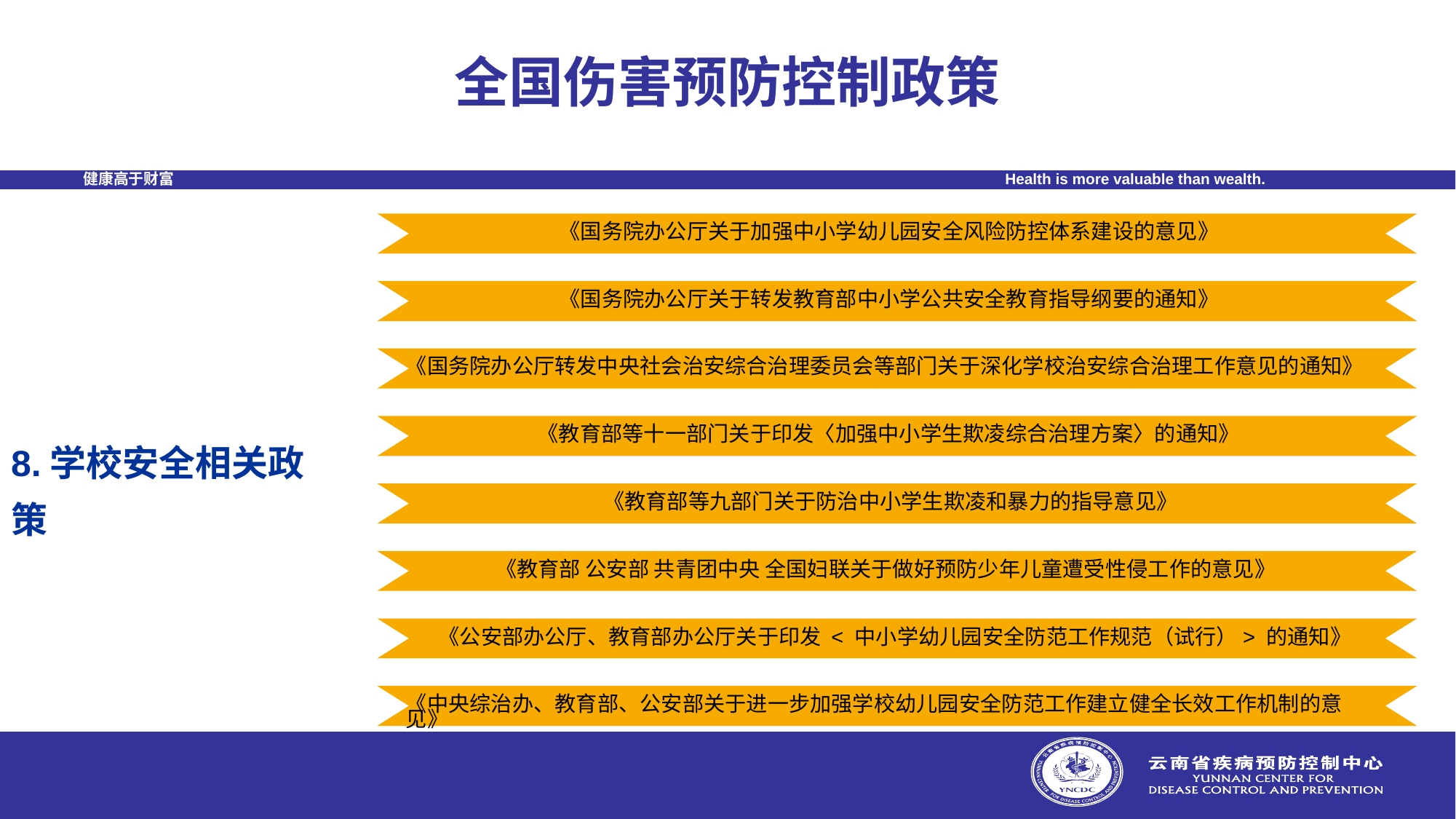

# 全国伤害预防控制政策

《国务院办公厅关于加强中小学幼儿园安全风险防控体系建设的意见》

《国务院办公厅关于转发教育部中小学公共安全教育指导纲要的通知》

《国务院办公厅转发中央社会治安综合治理委员会等部门关于深化学校治安综合治理工作意见的通知》

8.学校安全相关政策

《教育部等十一部门关于印发〈加强中小学生欺凌综合治理方案〉的通知》

《教育部等九部门关于防治中小学生欺凌和暴力的指导意见》

《教育部 公安部 共青团中央 全国妇联关于做好预防少年儿童遭受性侵工作的意见》

《公安部办公厅、教育部办公厅关于印发 < 中小学幼儿园安全防范工作规范（试行）> 的通知》

《中央综治办、教育部、公安部关于进一步加强学校幼儿园安全防范工作建立健全长效工作机制的意见》